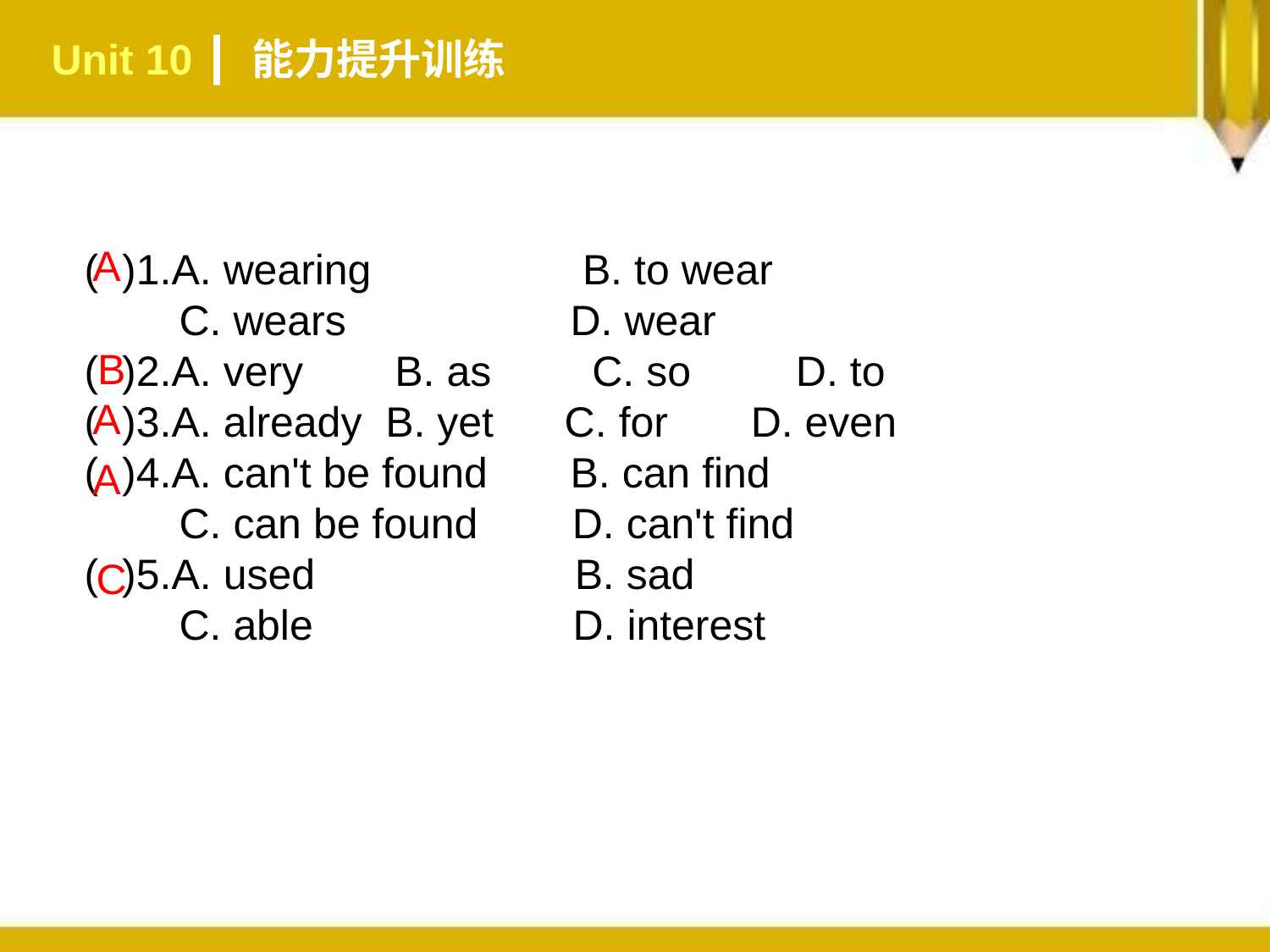

Unit 10 ┃ 能力提升训练
 A
(  )1.A. wearing 　　　　 B. to wear
        C. wears                   D. wear
(  )2.A. very　   B. as　    C. so　　D. to
(  )3.A. already  B. yet      C. for       D. even
(  )4.A. can't be found       B. can find
        C. can be found        D. can't find
(  )5.A. used                      B. sad
        C. able                      D. interest
B
 A
 A
C